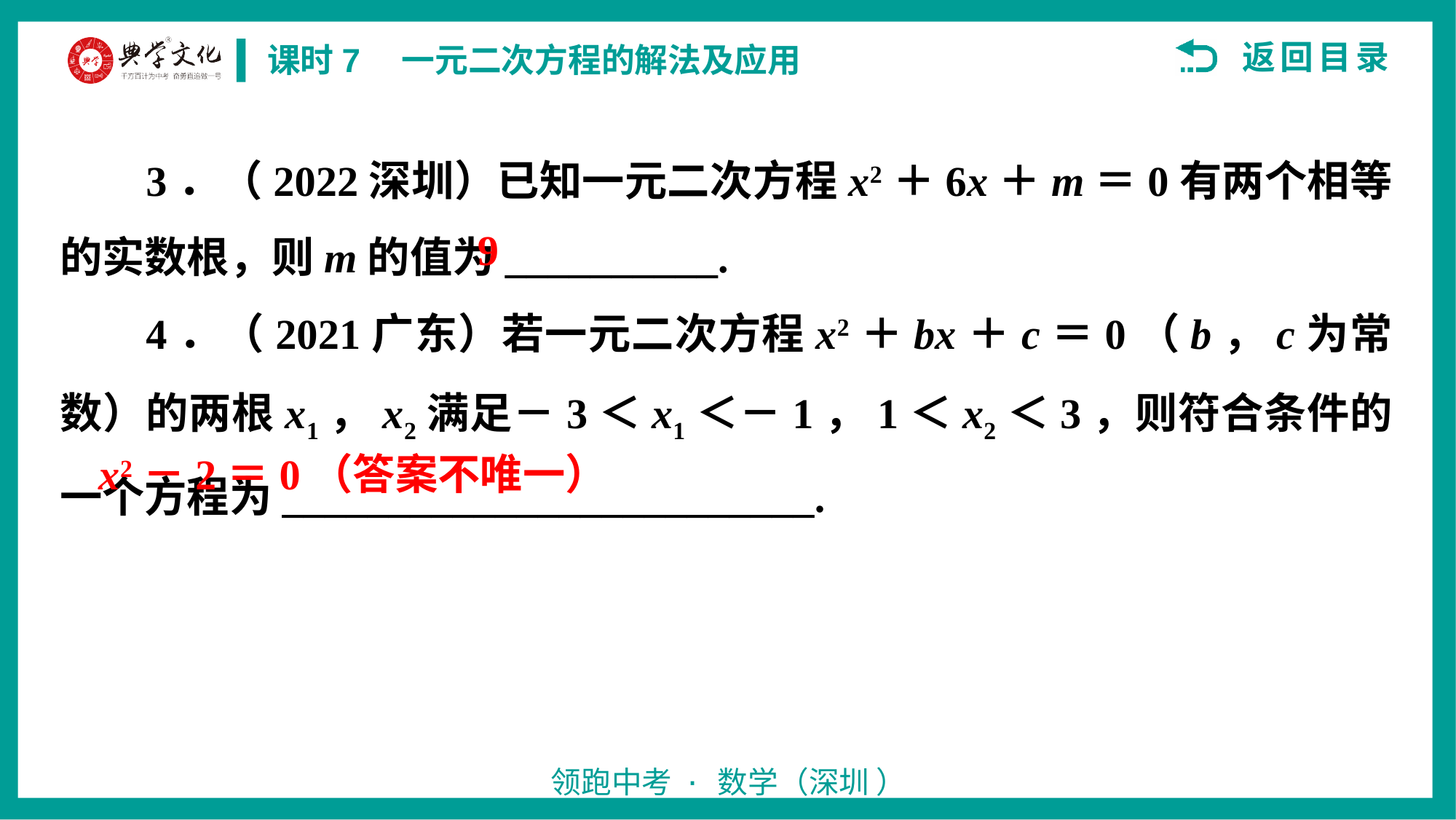

3．（2022深圳）已知一元二次方程x2＋6x＋m＝0有两个相等的实数根，则m的值为__________.
4．（2021广东）若一元二次方程x2＋bx＋c＝0（b，c为常数）的两根x1，x2满足－3＜x1＜－1，1＜x2＜3，则符合条件的一个方程为_________________________.
9
x2－2＝0（答案不唯一）